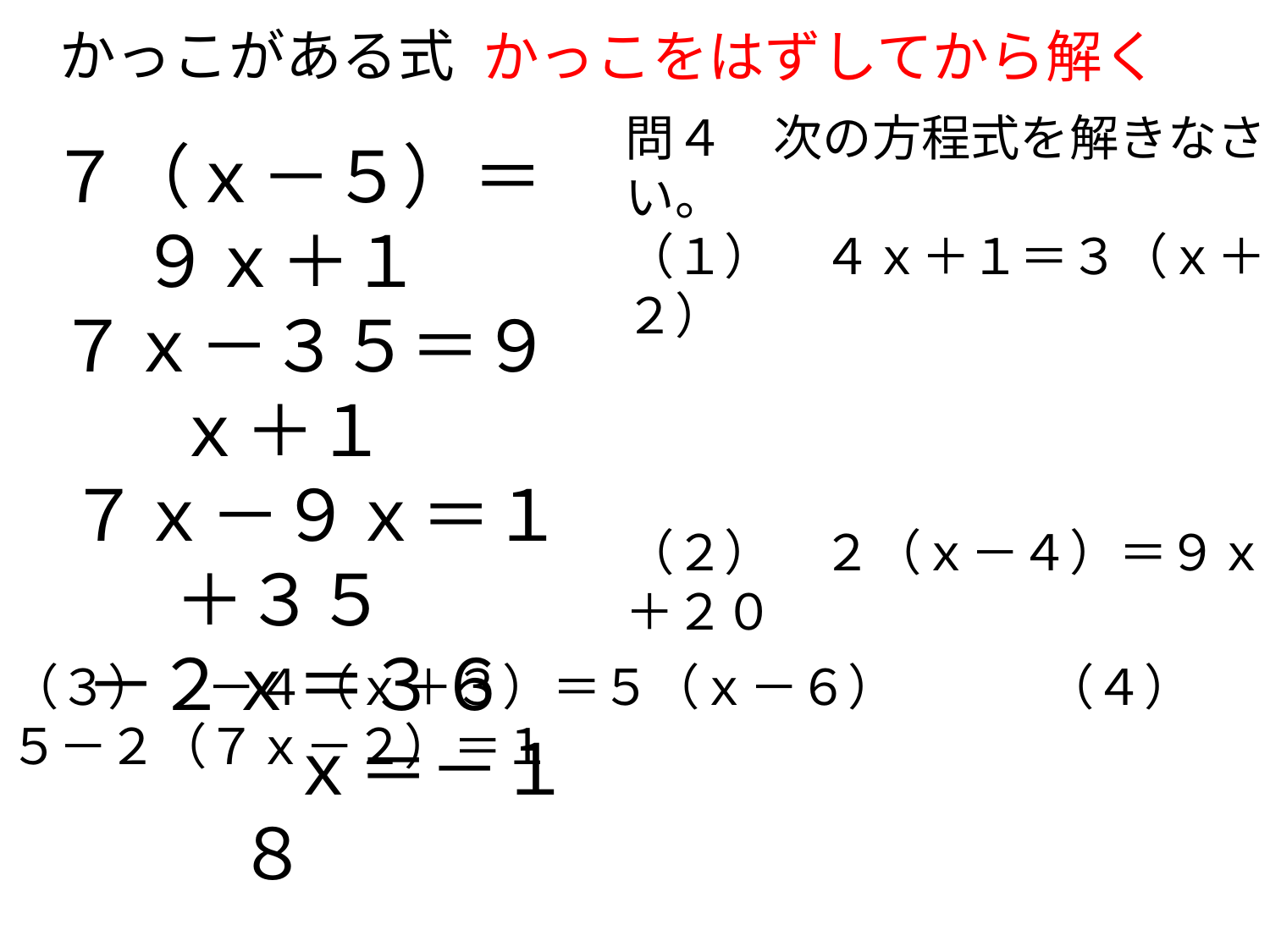

# かっこがある式
かっこをはずしてから解く
問４　次の方程式を解きなさい。
（１）　４ｘ＋１＝３（ｘ＋２）

（２）　２（ｘ－４）＝９ｘ＋２０

 ７（ｘ－５）＝９ｘ＋１
  ７ｘ－３５＝９ｘ＋１
　７ｘ－９ｘ＝１＋３５
 －２ｘ＝３６
　 　　　ｘ＝－１８
（３）　－４（ｘ＋３）＝５（ｘ－６）　　　（４）　５－２（７ｘ－２）＝１